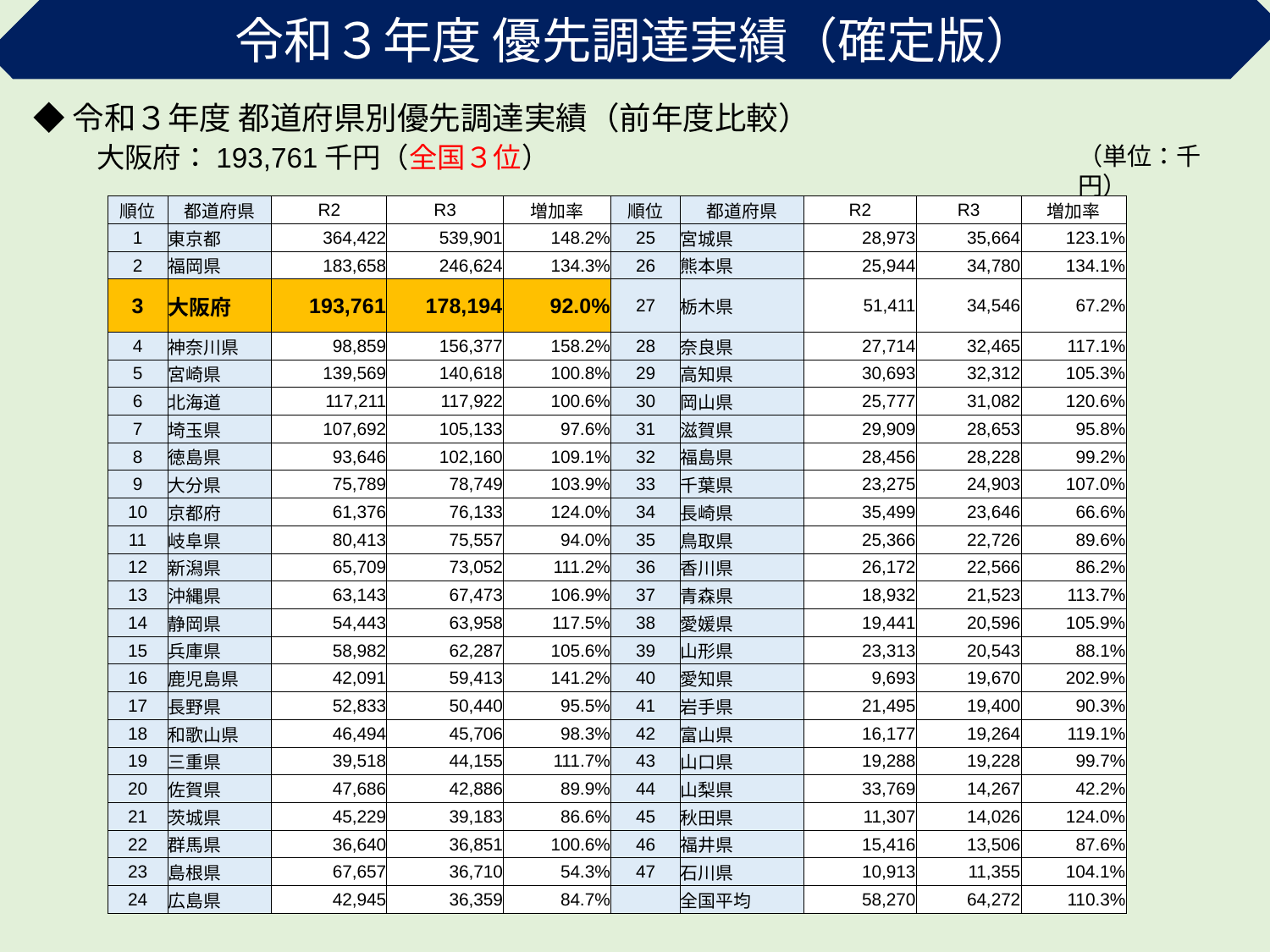

令和３年度 優先調達実績（確定版）
◆令和３年度 都道府県別優先調達実績（前年度比較）
　　大阪府：193,761千円（全国３位）

（単位：千円）
| 順位 | 都道府県 | R2 | R3 | 増加率 | 順位 | 都道府県 | R2 | R3 | 増加率 |
| --- | --- | --- | --- | --- | --- | --- | --- | --- | --- |
| 1 | 東京都 | 364,422 | 539,901 | 148.2% | 25 | 宮城県 | 28,973 | 35,664 | 123.1% |
| 2 | 福岡県 | 183,658 | 246,624 | 134.3% | 26 | 熊本県 | 25,944 | 34,780 | 134.1% |
| 3 | 大阪府 | 193,761 | 178,194 | 92.0% | 27 | 栃木県 | 51,411 | 34,546 | 67.2% |
| 4 | 神奈川県 | 98,859 | 156,377 | 158.2% | 28 | 奈良県 | 27,714 | 32,465 | 117.1% |
| 5 | 宮崎県 | 139,569 | 140,618 | 100.8% | 29 | 高知県 | 30,693 | 32,312 | 105.3% |
| 6 | 北海道 | 117,211 | 117,922 | 100.6% | 30 | 岡山県 | 25,777 | 31,082 | 120.6% |
| 7 | 埼玉県 | 107,692 | 105,133 | 97.6% | 31 | 滋賀県 | 29,909 | 28,653 | 95.8% |
| 8 | 徳島県 | 93,646 | 102,160 | 109.1% | 32 | 福島県 | 28,456 | 28,228 | 99.2% |
| 9 | 大分県 | 75,789 | 78,749 | 103.9% | 33 | 千葉県 | 23,275 | 24,903 | 107.0% |
| 10 | 京都府 | 61,376 | 76,133 | 124.0% | 34 | 長崎県 | 35,499 | 23,646 | 66.6% |
| 11 | 岐阜県 | 80,413 | 75,557 | 94.0% | 35 | 鳥取県 | 25,366 | 22,726 | 89.6% |
| 12 | 新潟県 | 65,709 | 73,052 | 111.2% | 36 | 香川県 | 26,172 | 22,566 | 86.2% |
| 13 | 沖縄県 | 63,143 | 67,473 | 106.9% | 37 | 青森県 | 18,932 | 21,523 | 113.7% |
| 14 | 静岡県 | 54,443 | 63,958 | 117.5% | 38 | 愛媛県 | 19,441 | 20,596 | 105.9% |
| 15 | 兵庫県 | 58,982 | 62,287 | 105.6% | 39 | 山形県 | 23,313 | 20,543 | 88.1% |
| 16 | 鹿児島県 | 42,091 | 59,413 | 141.2% | 40 | 愛知県 | 9,693 | 19,670 | 202.9% |
| 17 | 長野県 | 52,833 | 50,440 | 95.5% | 41 | 岩手県 | 21,495 | 19,400 | 90.3% |
| 18 | 和歌山県 | 46,494 | 45,706 | 98.3% | 42 | 富山県 | 16,177 | 19,264 | 119.1% |
| 19 | 三重県 | 39,518 | 44,155 | 111.7% | 43 | 山口県 | 19,288 | 19,228 | 99.7% |
| 20 | 佐賀県 | 47,686 | 42,886 | 89.9% | 44 | 山梨県 | 33,769 | 14,267 | 42.2% |
| 21 | 茨城県 | 45,229 | 39,183 | 86.6% | 45 | 秋田県 | 11,307 | 14,026 | 124.0% |
| 22 | 群馬県 | 36,640 | 36,851 | 100.6% | 46 | 福井県 | 15,416 | 13,506 | 87.6% |
| 23 | 島根県 | 67,657 | 36,710 | 54.3% | 47 | 石川県 | 10,913 | 11,355 | 104.1% |
| 24 | 広島県 | 42,945 | 36,359 | 84.7% |  | 全国平均 | 58,270 | 64,272 | 110.3% |